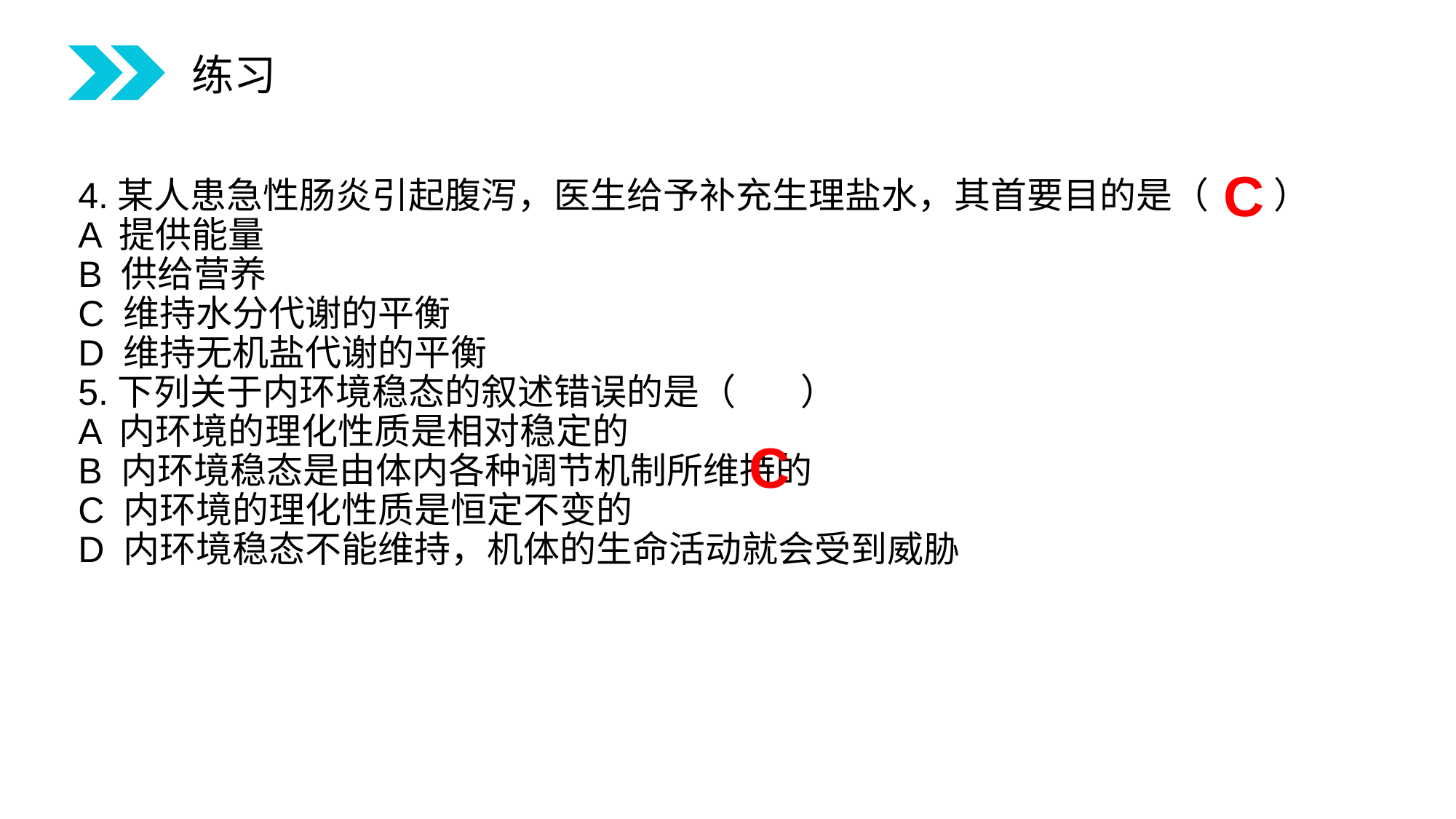

练习
C
4.某人患急性肠炎引起腹泻，医生给予补充生理盐水，其首要目的是（        ）
A 提供能量
B 供给营养
C 维持水分代谢的平衡
D 维持无机盐代谢的平衡
5.下列关于内环境稳态的叙述错误的是（        ）
A 内环境的理化性质是相对稳定的
B 内环境稳态是由体内各种调节机制所维持的
C 内环境的理化性质是恒定不变的
D 内环境稳态不能维持，机体的生命活动就会受到威胁
C